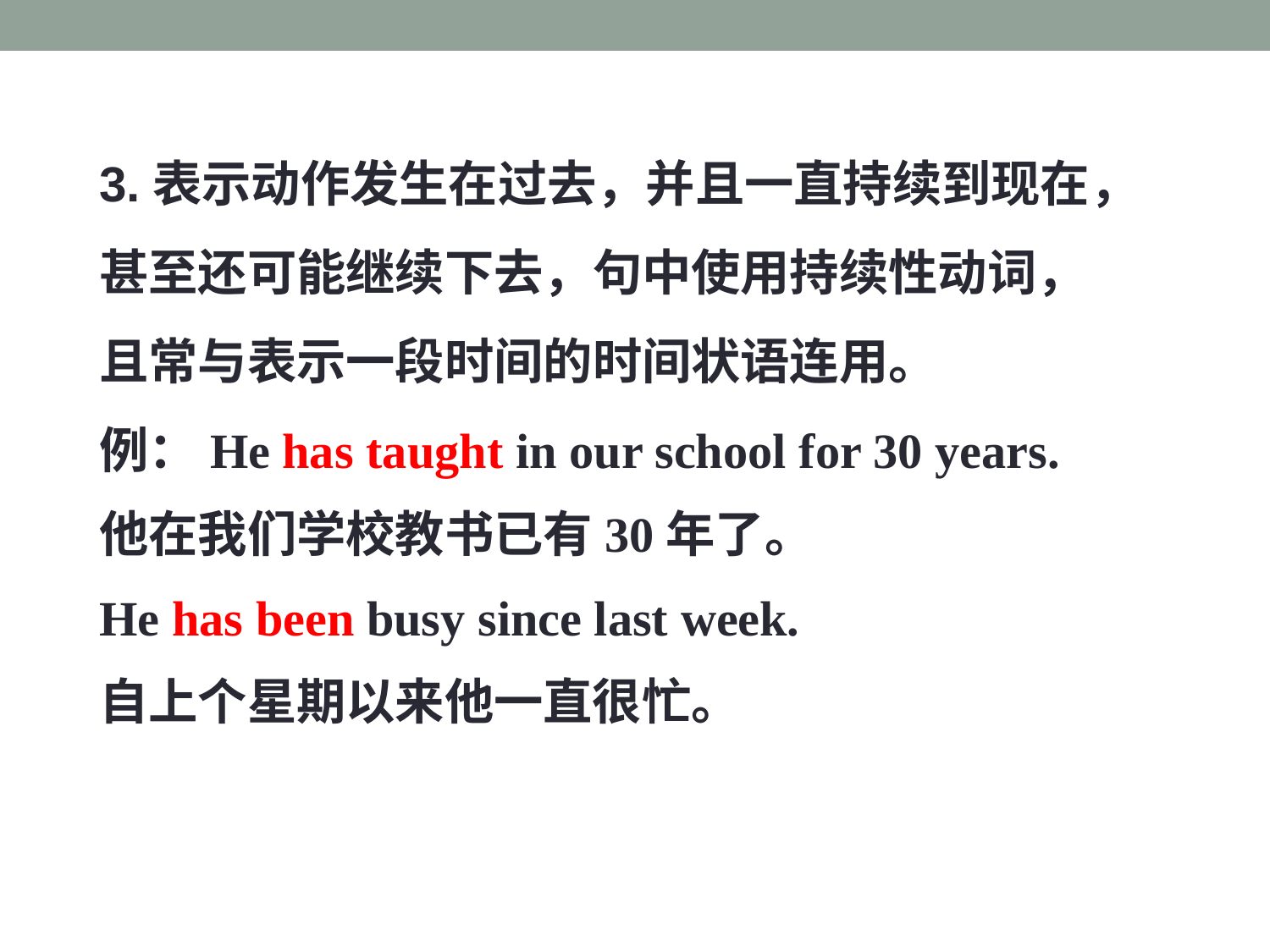

3.表示动作发生在过去，并且一直持续到现在，甚至还可能继续下去，句中使用持续性动词，且常与表示一段时间的时间状语连用。
例：He has taught in our school for 30 years.
他在我们学校教书已有30年了。
He has been busy since last week.
自上个星期以来他一直很忙。